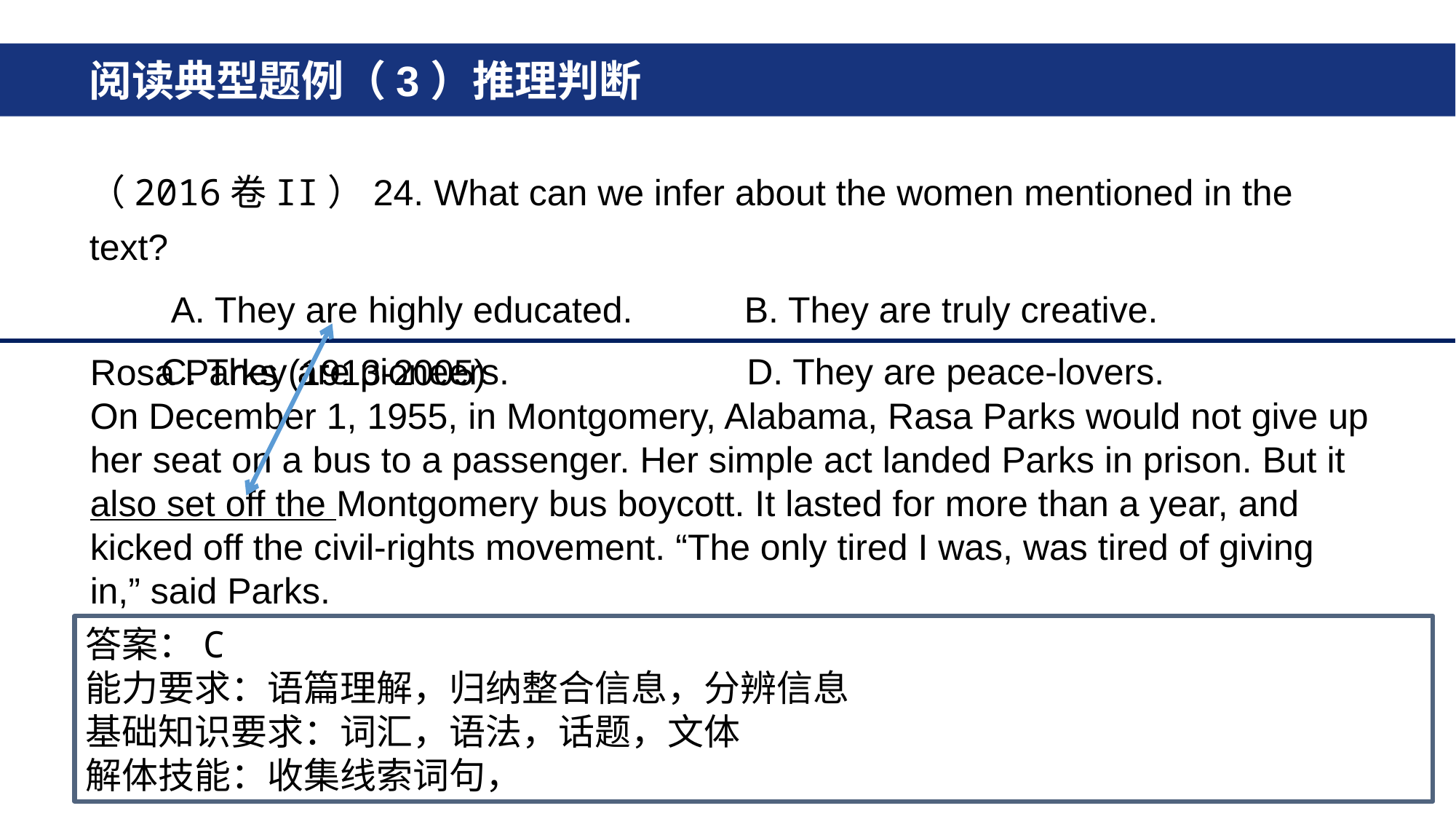

# 阅读典型题例（3）推理判断
（2016卷II）24. What can we infer about the women mentioned in the text?
        A. They are highly educated.		B. They are truly creative.
       C. They are pioneers.		           D. They are peace-lovers.

Rosa Parks (1913-2005)
On December 1, 1955, in Montgomery, Alabama, Rasa Parks would not give up her seat on a bus to a passenger. Her simple act landed Parks in prison. But it also set off the Montgomery bus boycott. It lasted for more than a year, and kicked off the civil-rights movement. “The only tired I was, was tired of giving in,” said Parks.

答案：C
能力要求：语篇理解，归纳整合信息，分辨信息
基础知识要求：词汇，语法，话题，文体
解体技能：收集线索词句，